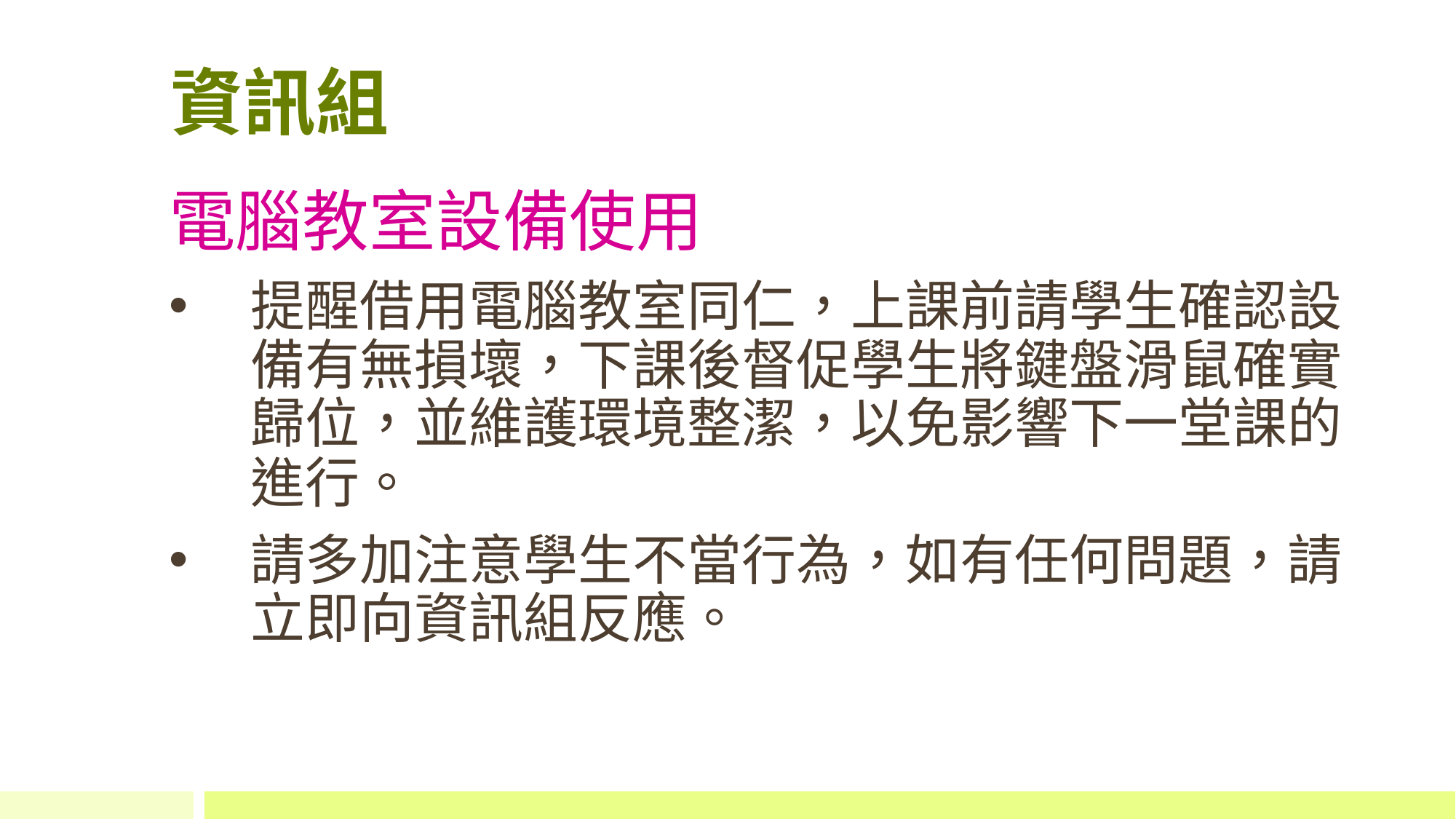

# 資訊組

電腦教室設備使用
提醒借用電腦教室同仁，上課前請學生確認設備有無損壞，下課後督促學生將鍵盤滑鼠確實歸位，並維護環境整潔，以免影響下一堂課的進行。
請多加注意學生不當行為，如有任何問題，請立即向資訊組反應。